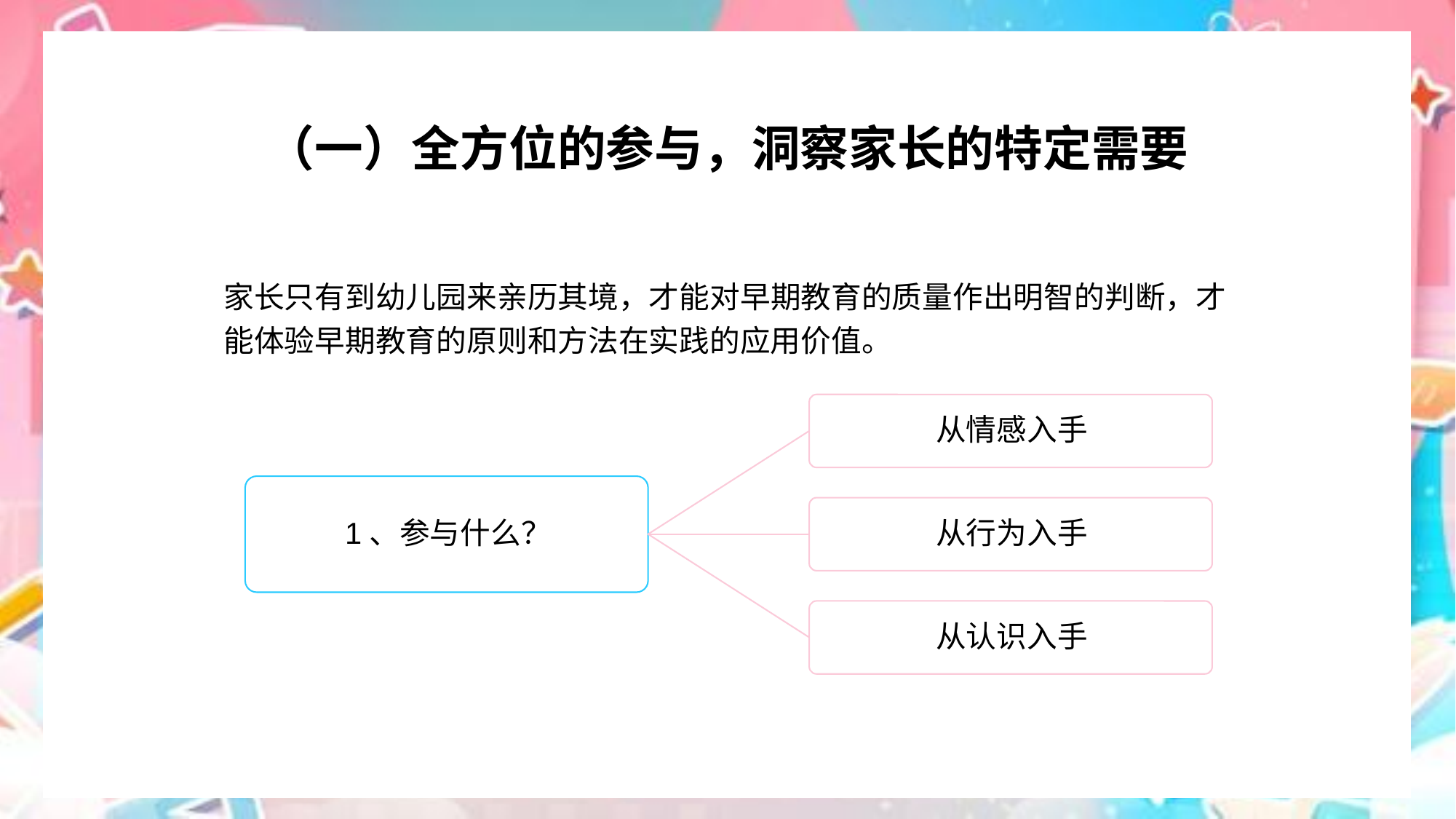

（一）全方位的参与，洞察家长的特定需要

家长只有到幼儿园来亲历其境，才能对早期教育的质量作出明智的判断，才能体验早期教育的原则和方法在实践的应用价值。
1、参与什么？

从情感入手

从行为入手

从认识入手